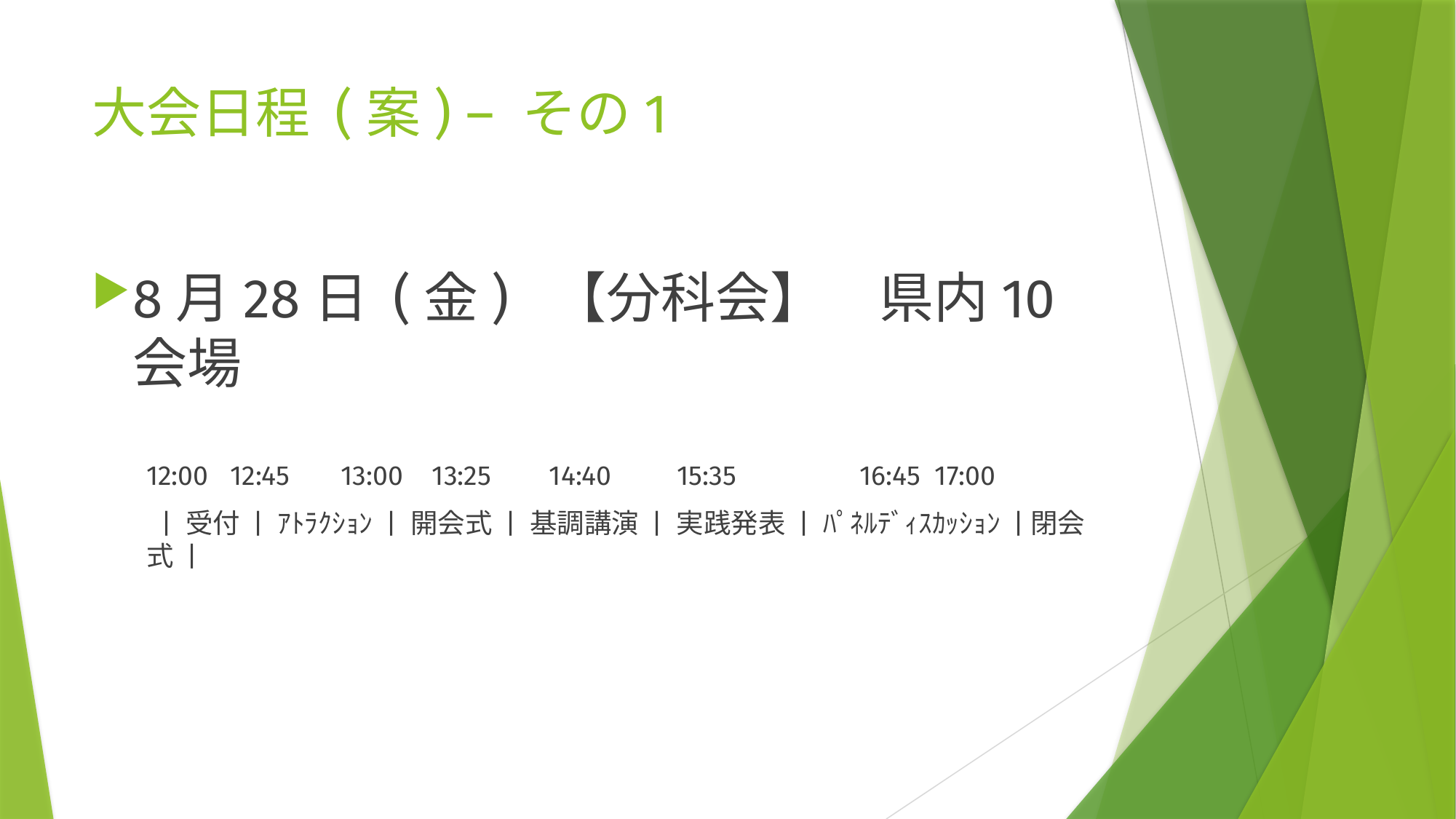

# 大会日程 (案) – その1
8月28日 (金)  【分科会】　県内10会場

12:00   12:45       13:00    13:25        14:40         15:35                 16:45  17:00
  | 受付 | ｱﾄﾗｸｼｮﾝ | 開会式 | 基調講演 | 実践発表 | ﾊﾟﾈﾙﾃﾞｨｽｶｯｼｮﾝ |閉会式 |